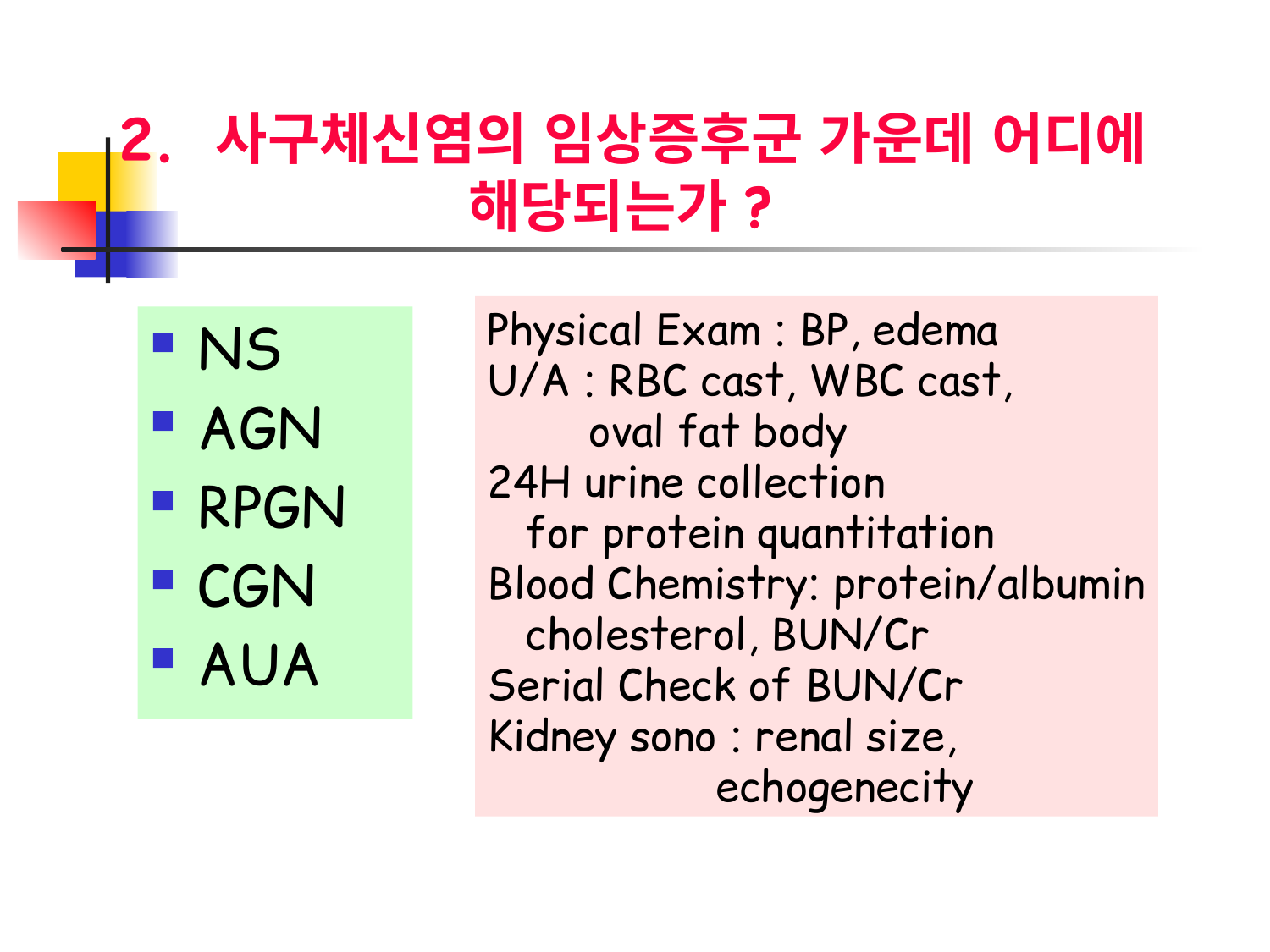

# 2. 사구체신염의 임상증후군 가운데 어디에 해당되는가?
Physical Exam : BP, edema
U/A : RBC cast, WBC cast,
        oval fat body
24H urine collection
   for protein quantitation
Blood Chemistry: protein/albumin
   cholesterol, BUN/Cr
Serial Check of BUN/Cr
Kidney sono : renal size,
                  echogenecity
NS
AGN
RPGN
CGN
AUA